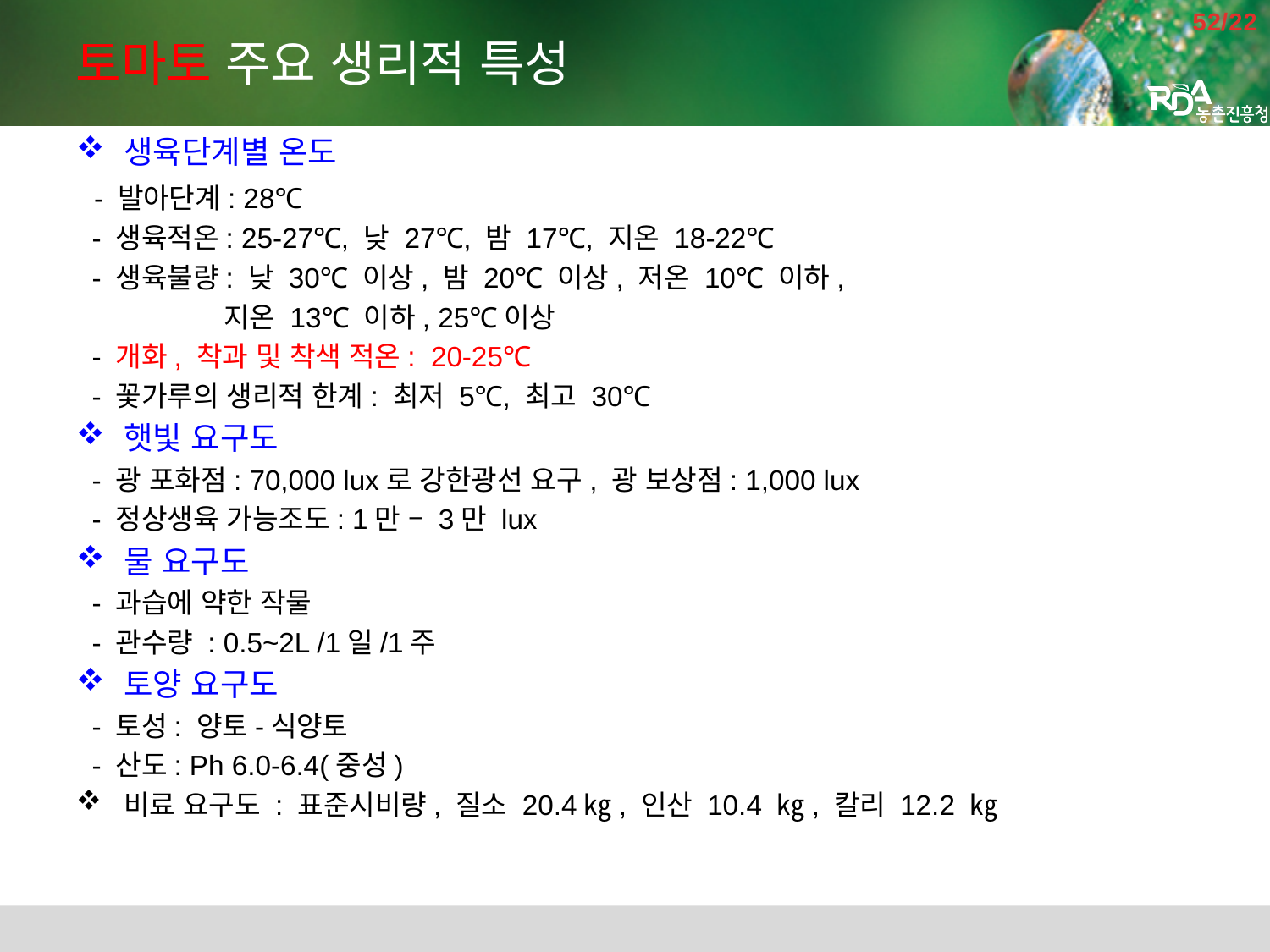

52/22
# 토마토 주요 생리적 특성
생육단계별 온도
  - 발아단계: 28℃
  - 생육적온: 25-27℃, 낮 27℃, 밤 17℃, 지온 18-22℃
  - 생육불량: 낮 30℃ 이상, 밤 20℃ 이상, 저온 10℃ 이하,
                  지온 13℃ 이하, 25℃이상
  - 개화, 착과 및 착색 적온:  20-25℃
  - 꽃가루의 생리적 한계: 최저 5℃, 최고 30℃
햇빛 요구도
  - 광 포화점: 70,000 lux로 강한광선 요구, 광 보상점: 1,000 lux
  - 정상생육 가능조도: 1만 – 3만 lux
물 요구도
  - 과습에 약한 작물
  - 관수량 : 0.5~2L /1일/1주
토양 요구도
  - 토성: 양토-식양토
  - 산도: Ph 6.0-6.4(중성)
비료 요구도 : 표준시비량, 질소 20.4㎏, 인산 10.4 ㎏, 칼리 12.2 ㎏